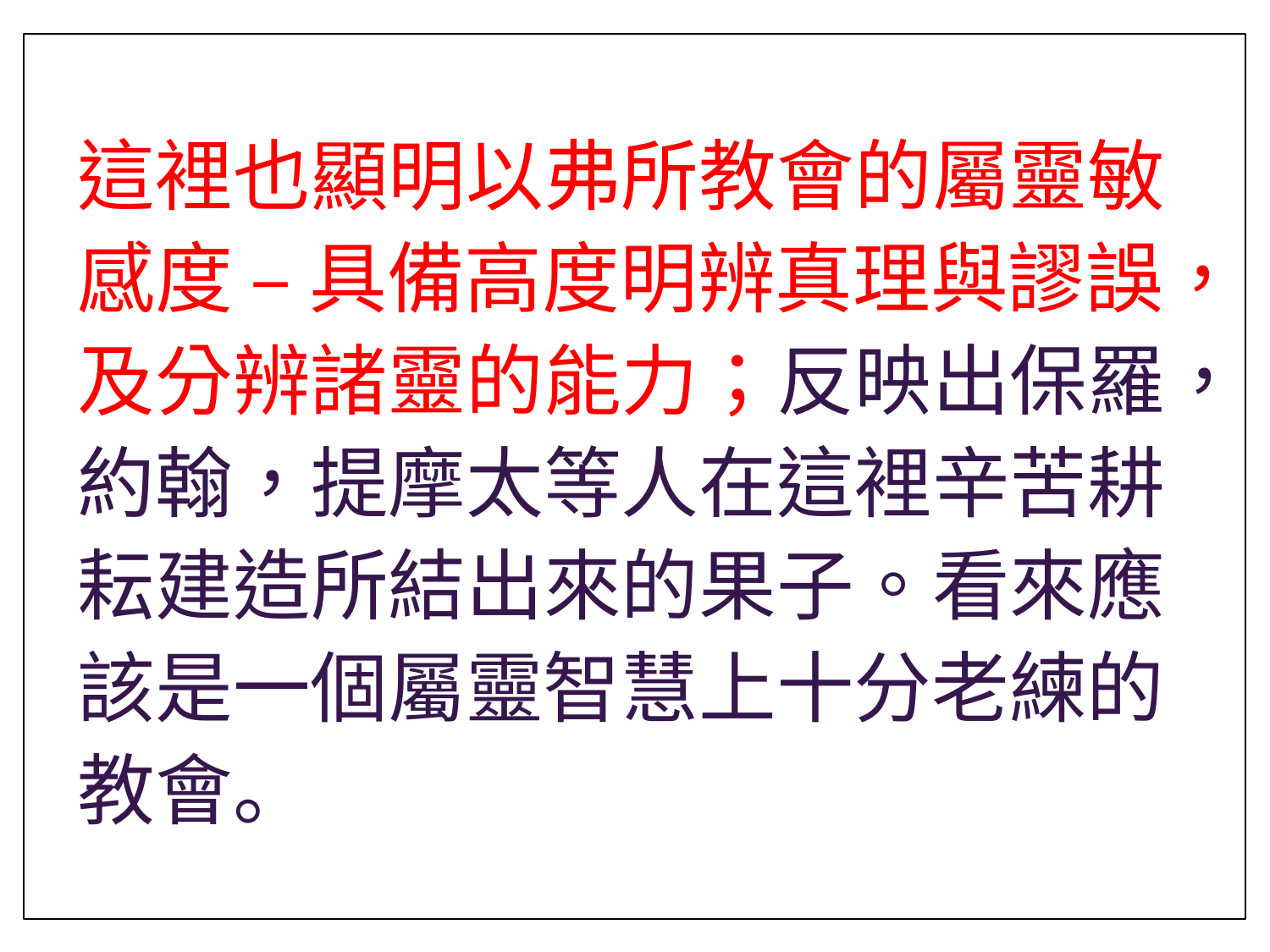

這裡也顯明以弗所教會的屬靈敏感度 – 具備高度明辨真理與謬誤，及分辨諸靈的能力；反映出保羅，約翰，提摩太等人在這裡辛苦耕耘建造所結出來的果子。看來應該是一個屬靈智慧上十分老練的教會。